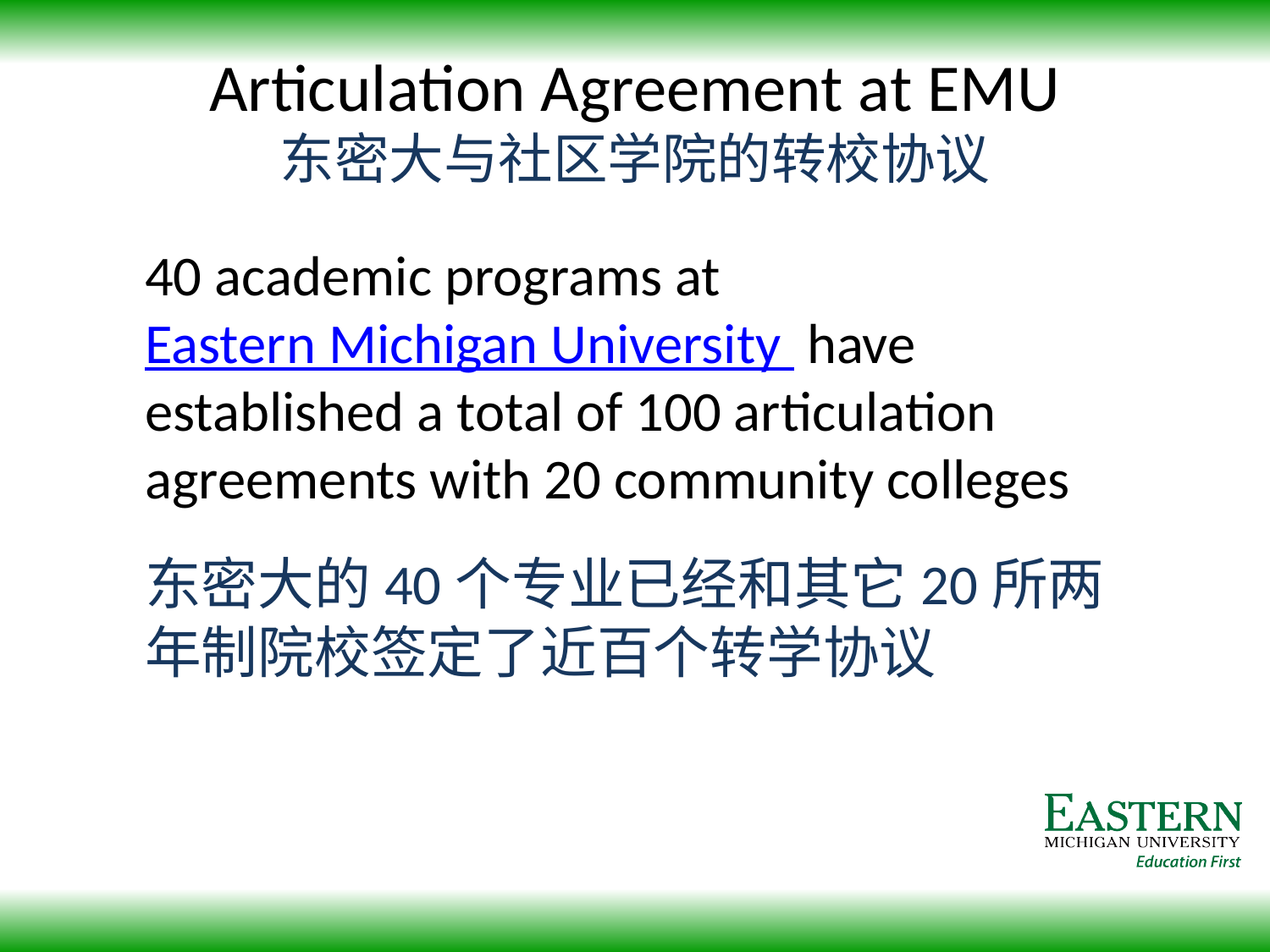

# Articulation Agreement at EMU 东密大与社区学院的转校协议
	40 academic programs at Eastern Michigan University  have established a total of 100 articulation agreements with 20 community colleges

	东密大的40个专业已经和其它20所两年制院校签定了近百个转学协议